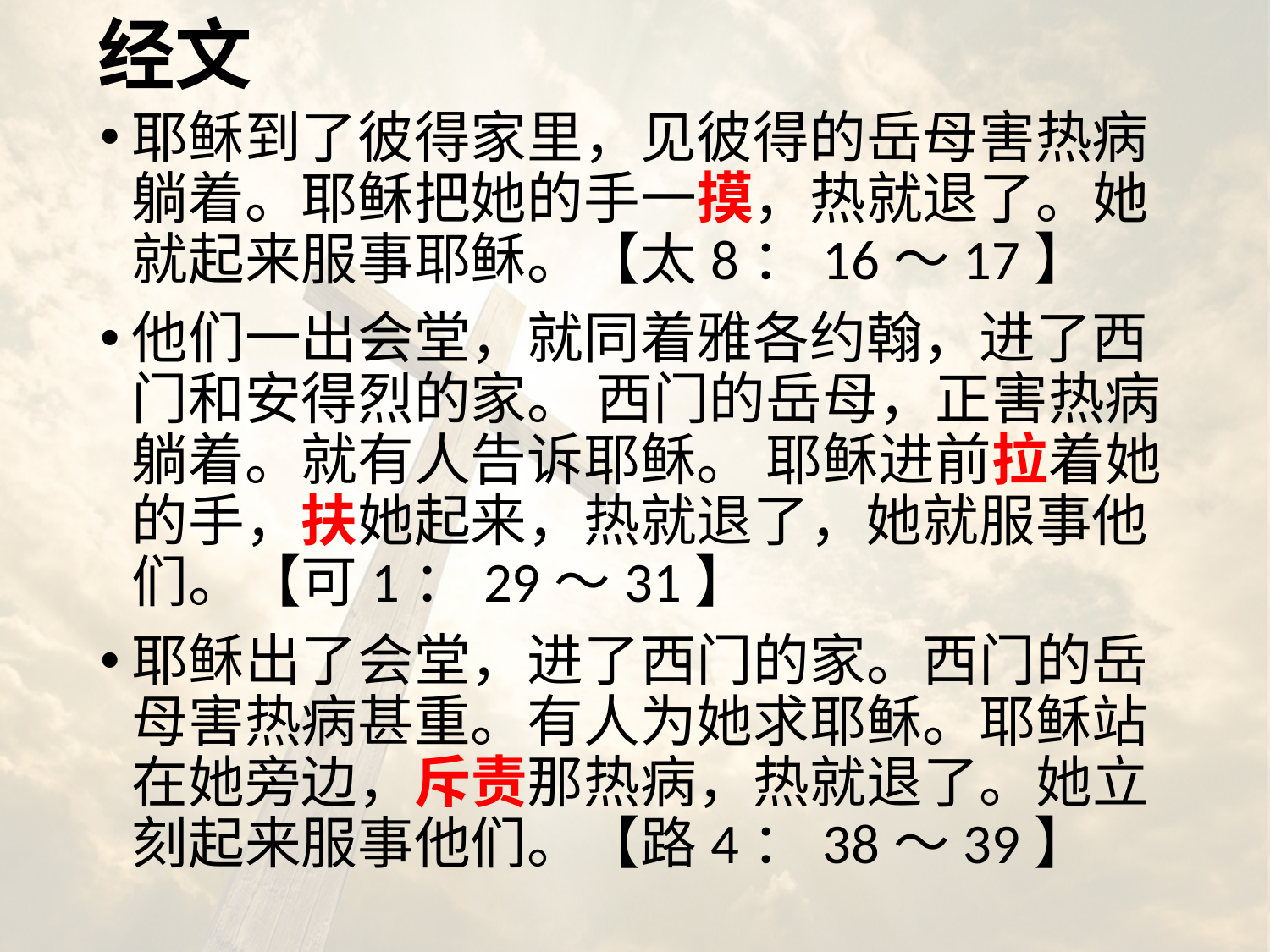

# 经文
耶稣到了彼得家里，见彼得的岳母害热病躺着。耶稣把她的手一摸，热就退了。她就起来服事耶稣。【太8：16～17】
他们一出会堂，就同着雅各约翰，进了西门和安得烈的家。 西门的岳母，正害热病躺着。就有人告诉耶稣。 耶稣进前拉着她的手，扶她起来，热就退了，她就服事他们。【可1：29～31】
耶稣出了会堂，进了西门的家。西门的岳母害热病甚重。有人为她求耶稣。耶稣站在她旁边，斥责那热病，热就退了。她立刻起来服事他们。【路4：38～39】